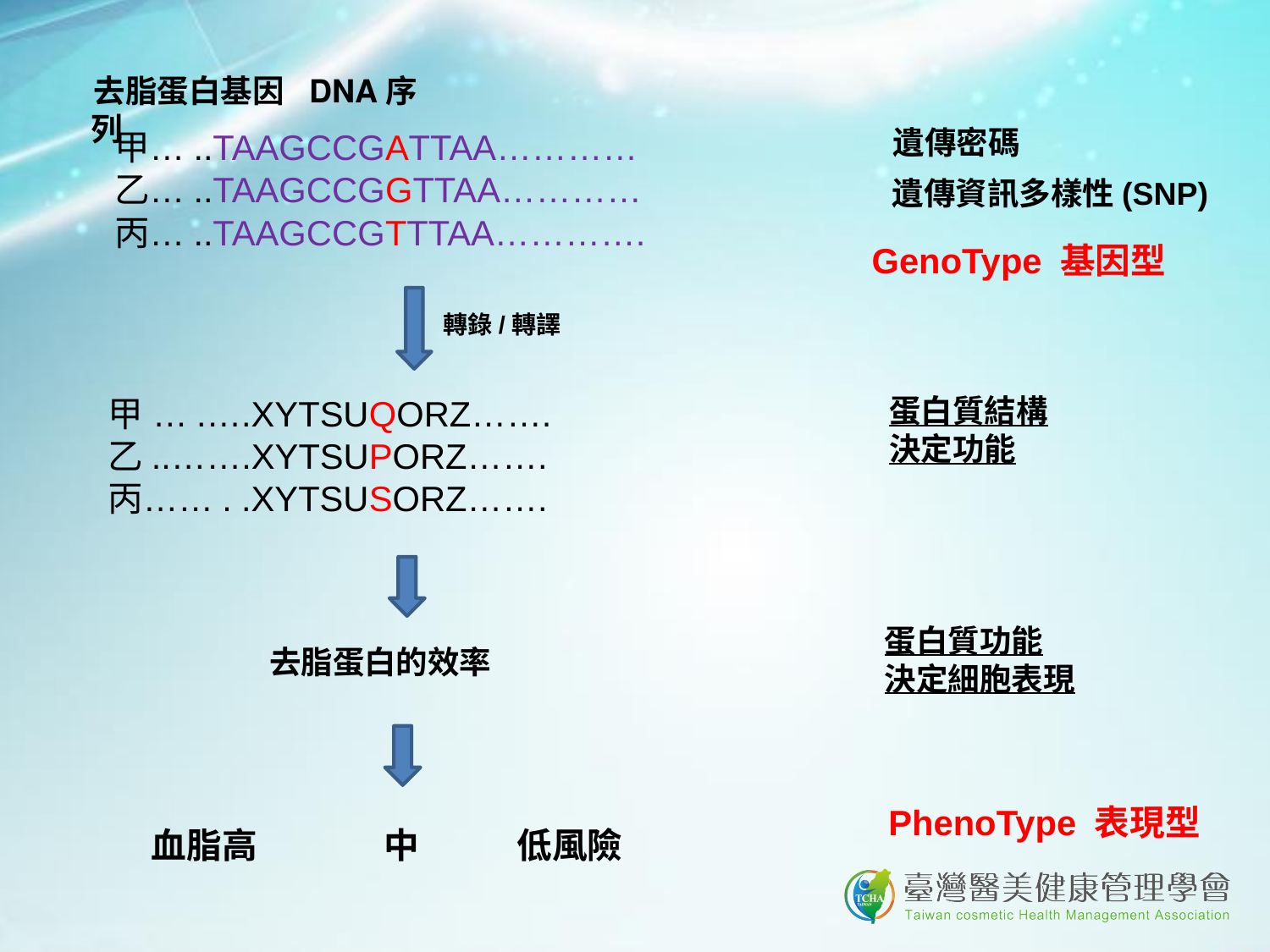

去脂蛋白基因  DNA序列
遺傳密碼
甲…..TAAGCCGATTAA…………
乙…..TAAGCCGGTTAA…………
丙…..TAAGCCGTTTAA………….
遺傳資訊多樣性(SNP)
GenoType 基因型

轉錄/轉譯
蛋白質結構
決定功能
甲 ….….XYTSUQORZ…….
乙..…….XYTSUPORZ…….
丙……. .XYTSUSORZ…….

蛋白質功能
決定細胞表現
去脂蛋白的效率

PhenoType 表現型
血脂高             中          低風險
23